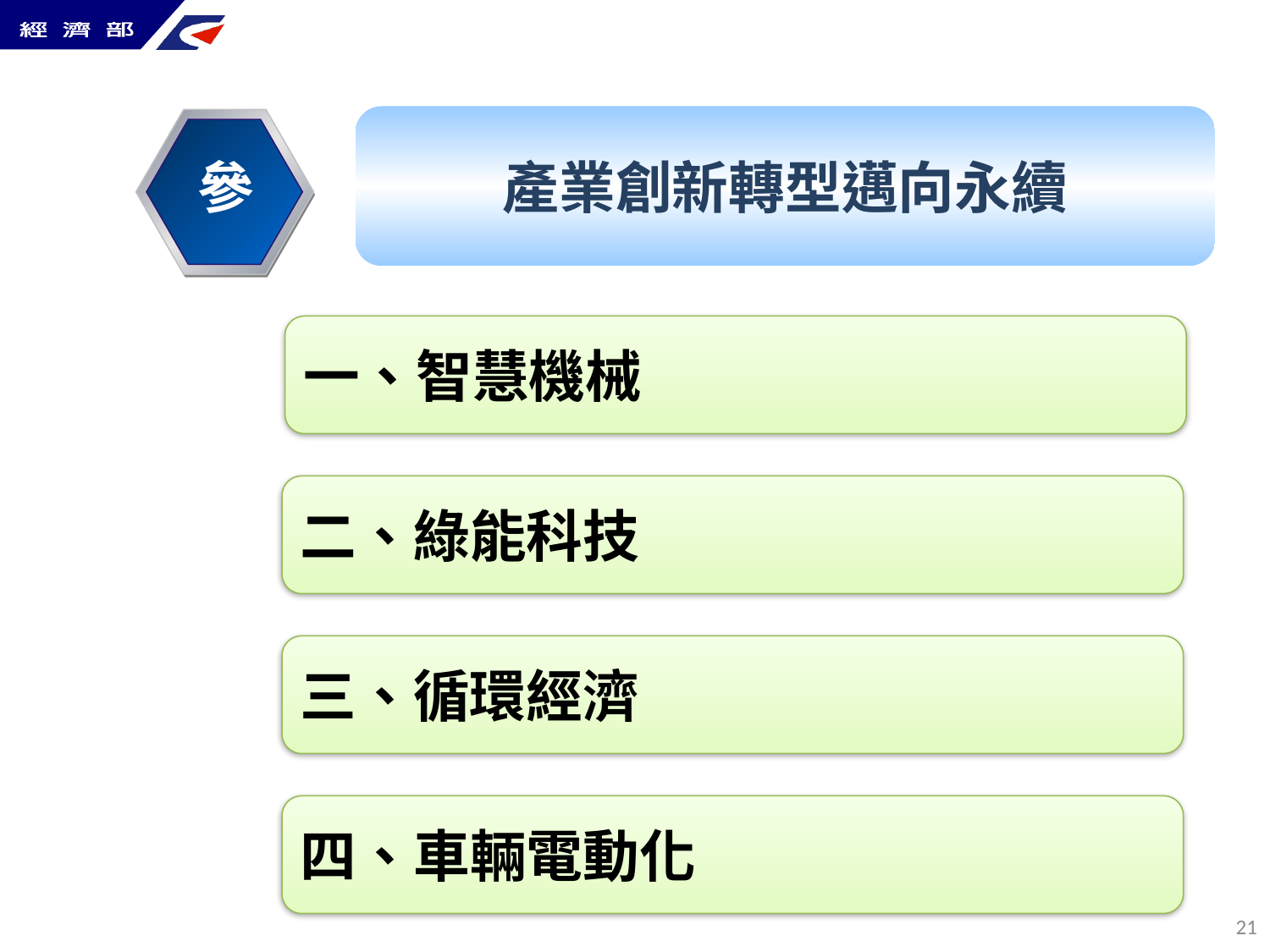

產業創新轉型邁向永續

參
一、智慧機械
二、綠能科技
三、循環經濟
四、車輛電動化
21